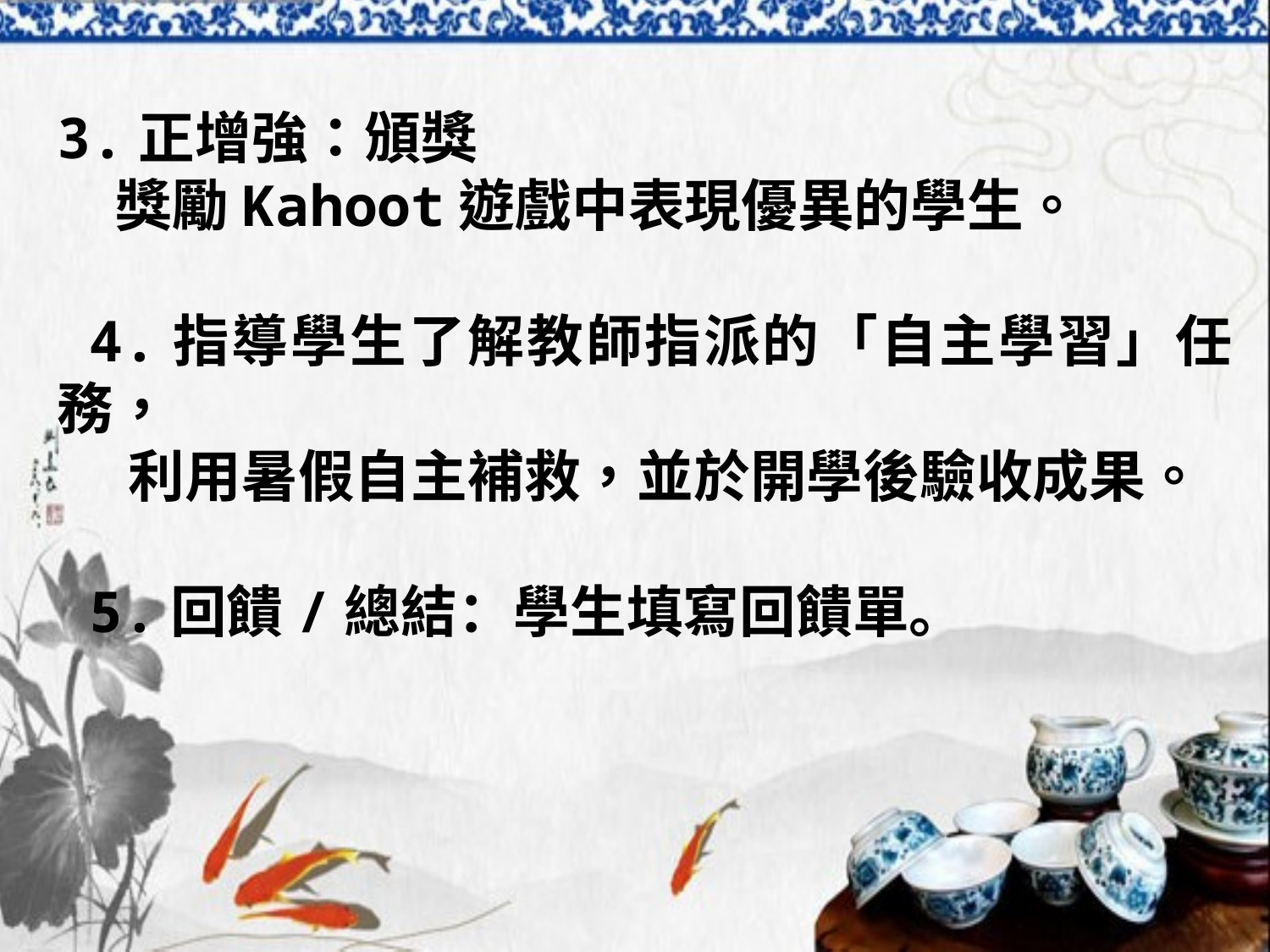

3.正增強：頒獎
 獎勵Kahoot遊戲中表現優異的學生。

4.指導學生了解教師指派的「自主學習」任務，
  利用暑假自主補救，並於開學後驗收成果。

5.回饋/總結：學生填寫回饋單。